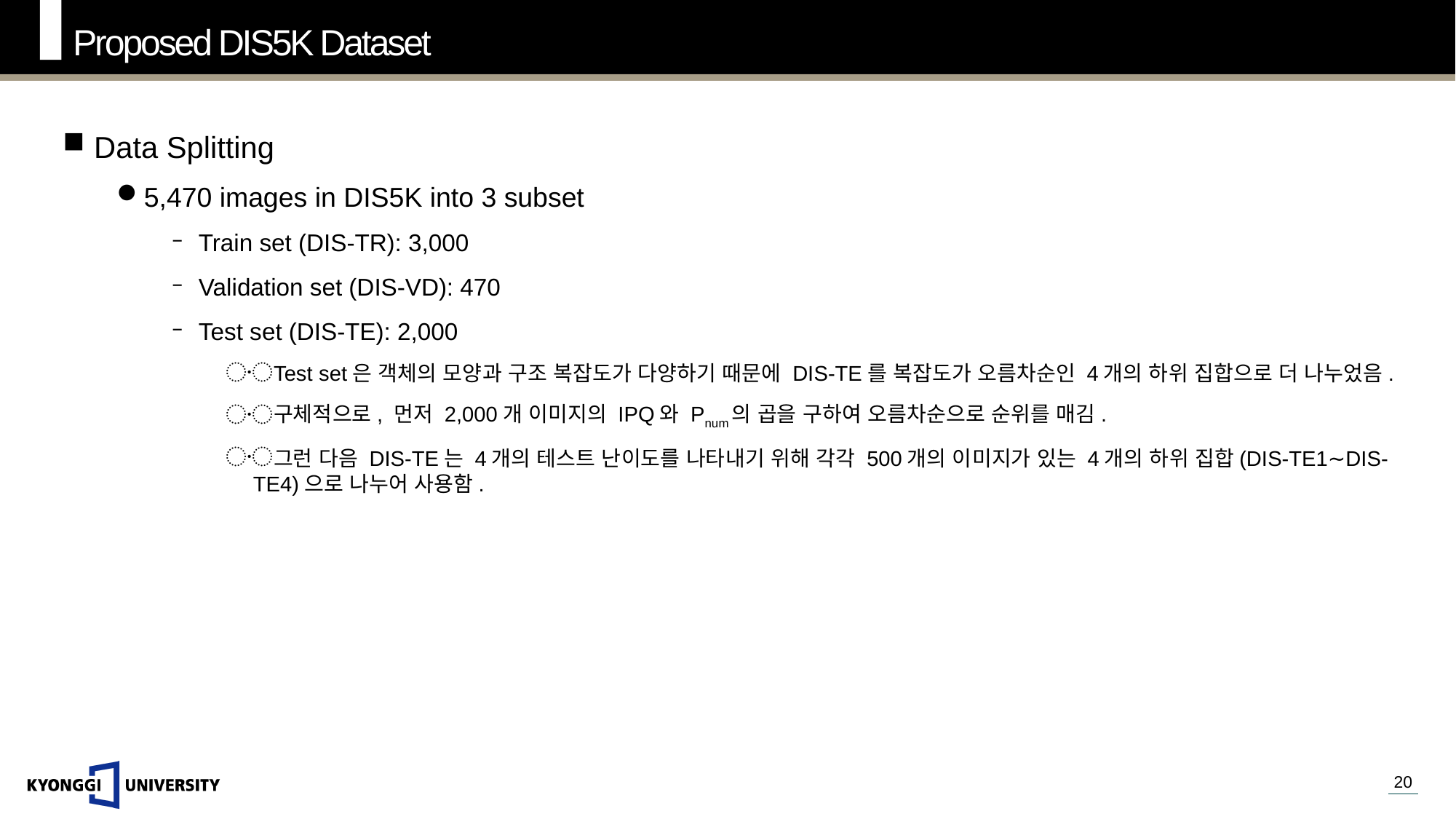

Proposed DIS5K Dataset
Data Splitting
5,470 images in DIS5K into 3 subset
Train set (DIS-TR): 3,000
Validation set (DIS-VD): 470
Test set (DIS-TE): 2,000
Test set은 객체의 모양과 구조 복잡도가 다양하기 때문에 DIS-TE를 복잡도가 오름차순인 4개의 하위 집합으로 더 나누었음.
구체적으로, 먼저 2,000개 이미지의 IPQ와 Pnum의 곱을 구하여 오름차순으로 순위를 매김.
그런 다음 DIS-TE는 4개의 테스트 난이도를 나타내기 위해 각각 500개의 이미지가 있는 4개의 하위 집합(DIS-TE1∼DIS-TE4)으로 나누어 사용함.